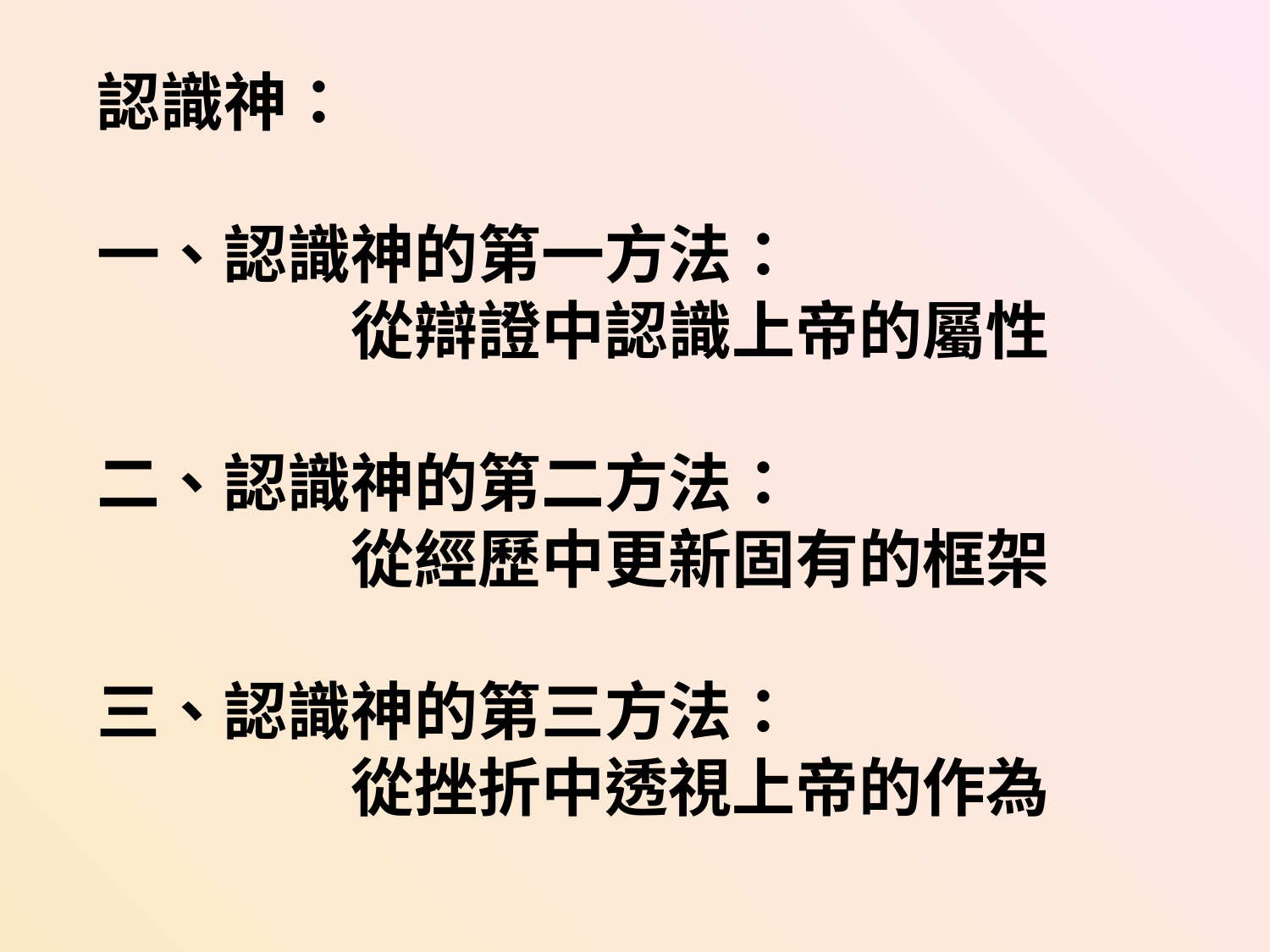

認識神：

一、認識神的第一方法：
		從辯證中認識上帝的屬性

二、認識神的第二方法：
		從經歷中更新固有的框架

三、認識神的第三方法：
		從挫折中透視上帝的作為